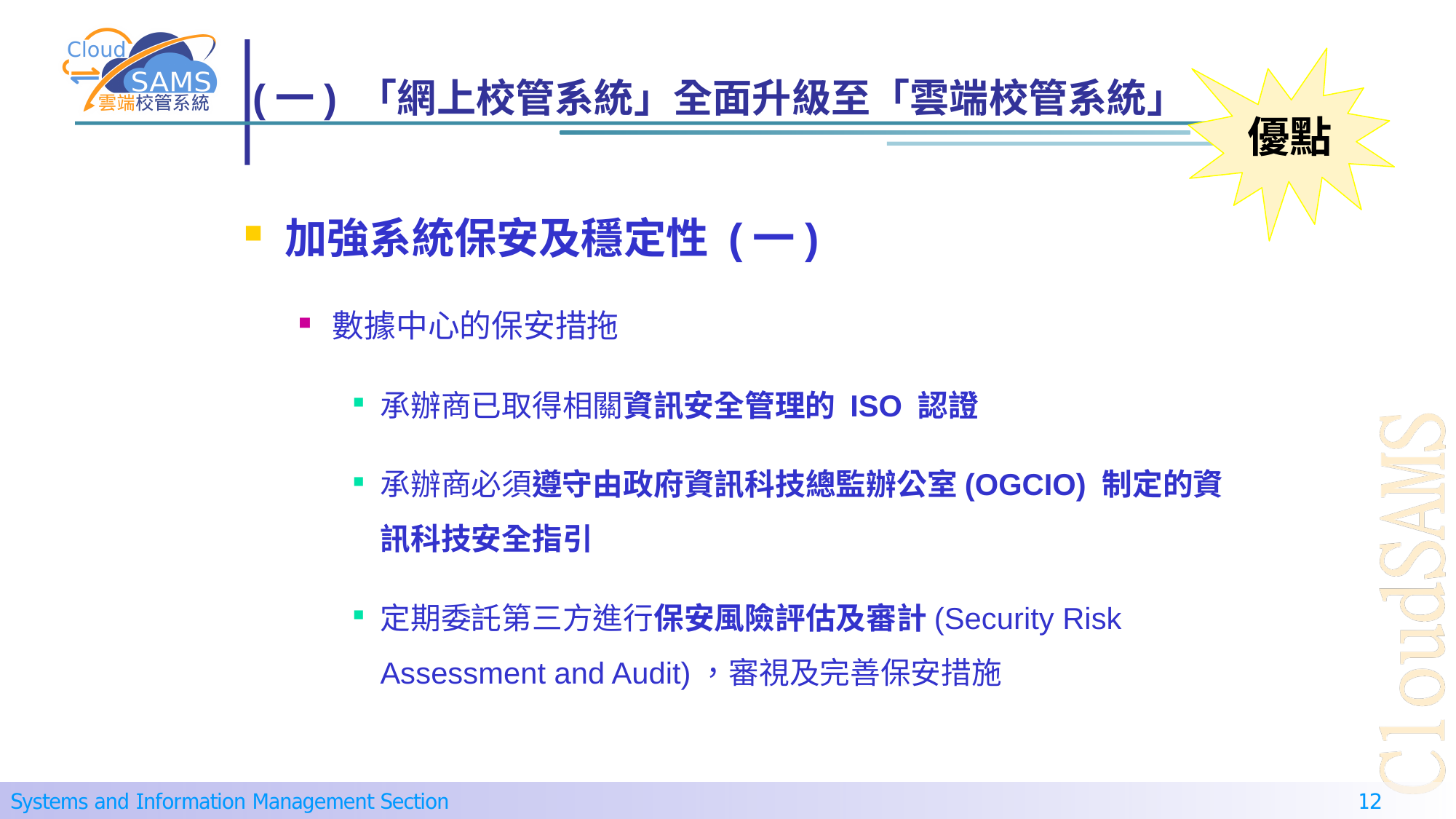

# (一) 「網上校管系統」全面升級至「雲端校管系統」
優點
加強系統保安及穩定性 (一)
數據中心的保安措拖
承辦商已取得相關資訊安全管理的 ISO 認證
承辦商必須遵守由政府資訊科技總監辦公室(OGCIO) 制定的資訊科技安全指引
定期委託第三方進行保安風險評估及審計(Security Risk Assessment and Audit)，審視及完善保安措施